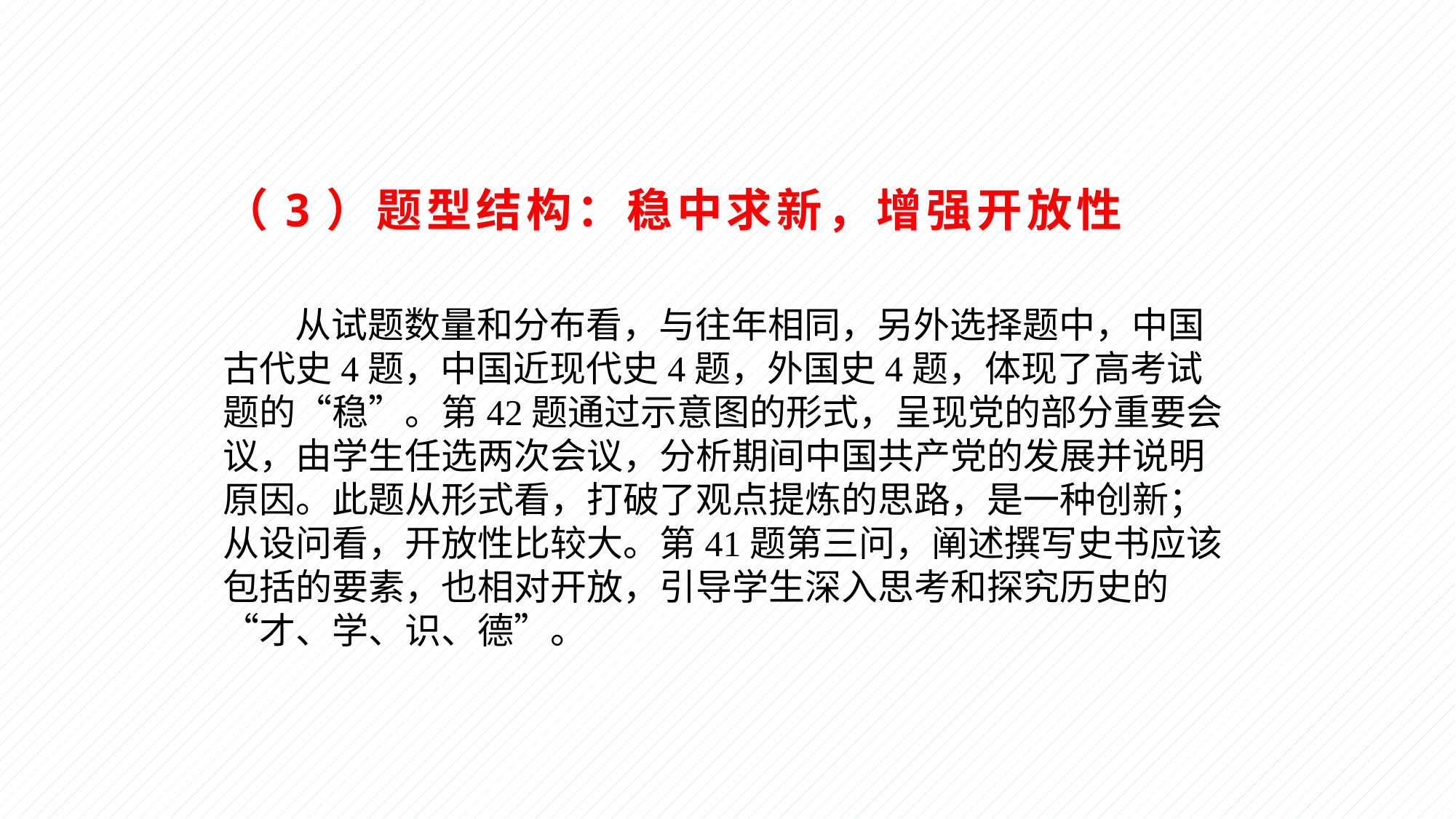

# （3）题型结构：稳中求新，增强开放性
从试题数量和分布看，与往年相同，另外选择题中，中国古代史4题，中国近现代史4题，外国史4题，体现了高考试题的“稳”。第42题通过示意图的形式，呈现党的部分重要会议，由学生任选两次会议，分析期间中国共产党的发展并说明原因。此题从形式看，打破了观点提炼的思路，是一种创新；从设问看，开放性比较大。第41题第三问，阐述撰写史书应该包括的要素，也相对开放，引导学生深入思考和探究历史的“才、学、识、德”。